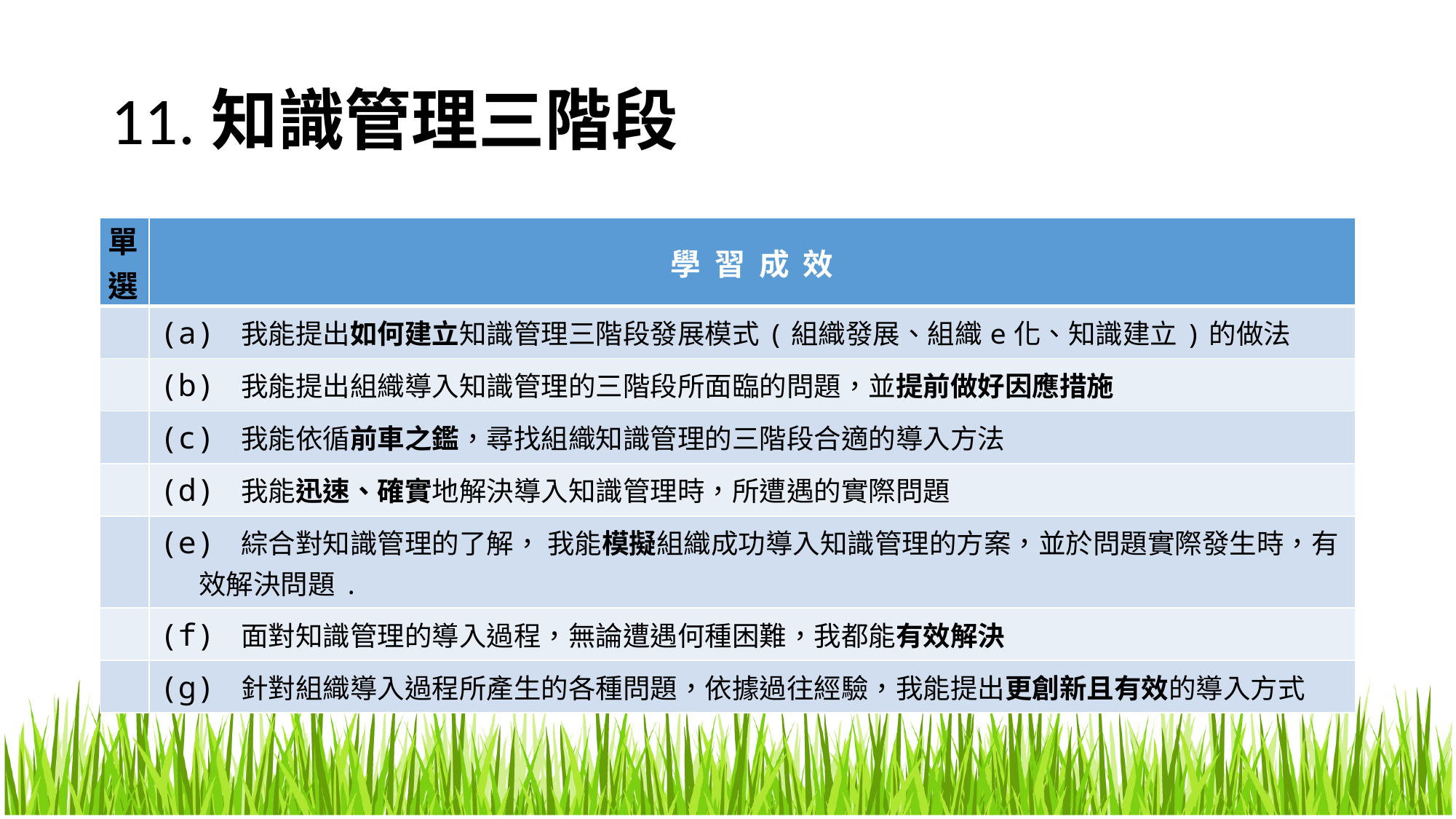

# 11.知識管理三階段
| 單選 | 學 習 成 效 |
| --- | --- |
|  | (a) 我能提出如何建立知識管理三階段發展模式(組織發展、組織e化、知識建立)的做法 |
|  | (b) 我能提出組織導入知識管理的三階段所面臨的問題，並提前做好因應措施 |
|  | (c) 我能依循前車之鑑，尋找組織知識管理的三階段合適的導入方法 |
|  | (d) 我能迅速、確實地解決導入知識管理時，所遭遇的實際問題 |
|  | (e) 綜合對知識管理的了解， 我能模擬組織成功導入知識管理的方案，並於問題實際發生時，有 效解決問題. |
|  | (f) 面對知識管理的導入過程，無論遭遇何種困難，我都能有效解決 |
|  | (g) 針對組織導入過程所產生的各種問題，依據過往經驗，我能提出更創新且有效的導入方式 |